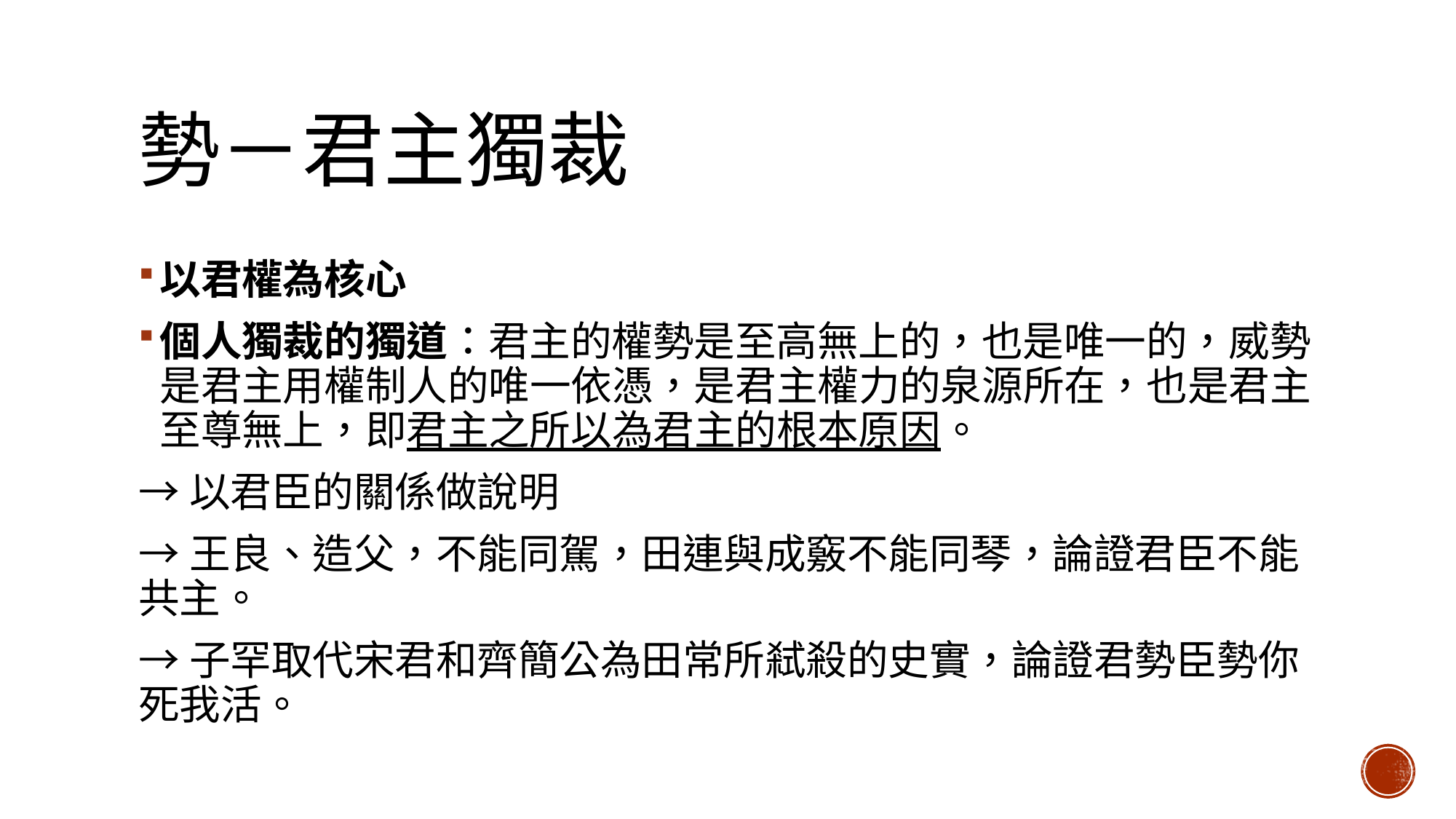

# 勢－君主獨裁
以君權為核心
個人獨裁的獨道：君主的權勢是至高無上的，也是唯一的，威勢是君主用權制人的唯一依憑，是君主權力的泉源所在，也是君主至尊無上，即君主之所以為君主的根本原因。
→以君臣的關係做說明
→王良、造父，不能同駕，田連與成竅不能同琴，論證君臣不能共主。
→子罕取代宋君和齊簡公為田常所弒殺的史實，論證君勢臣勢你死我活。